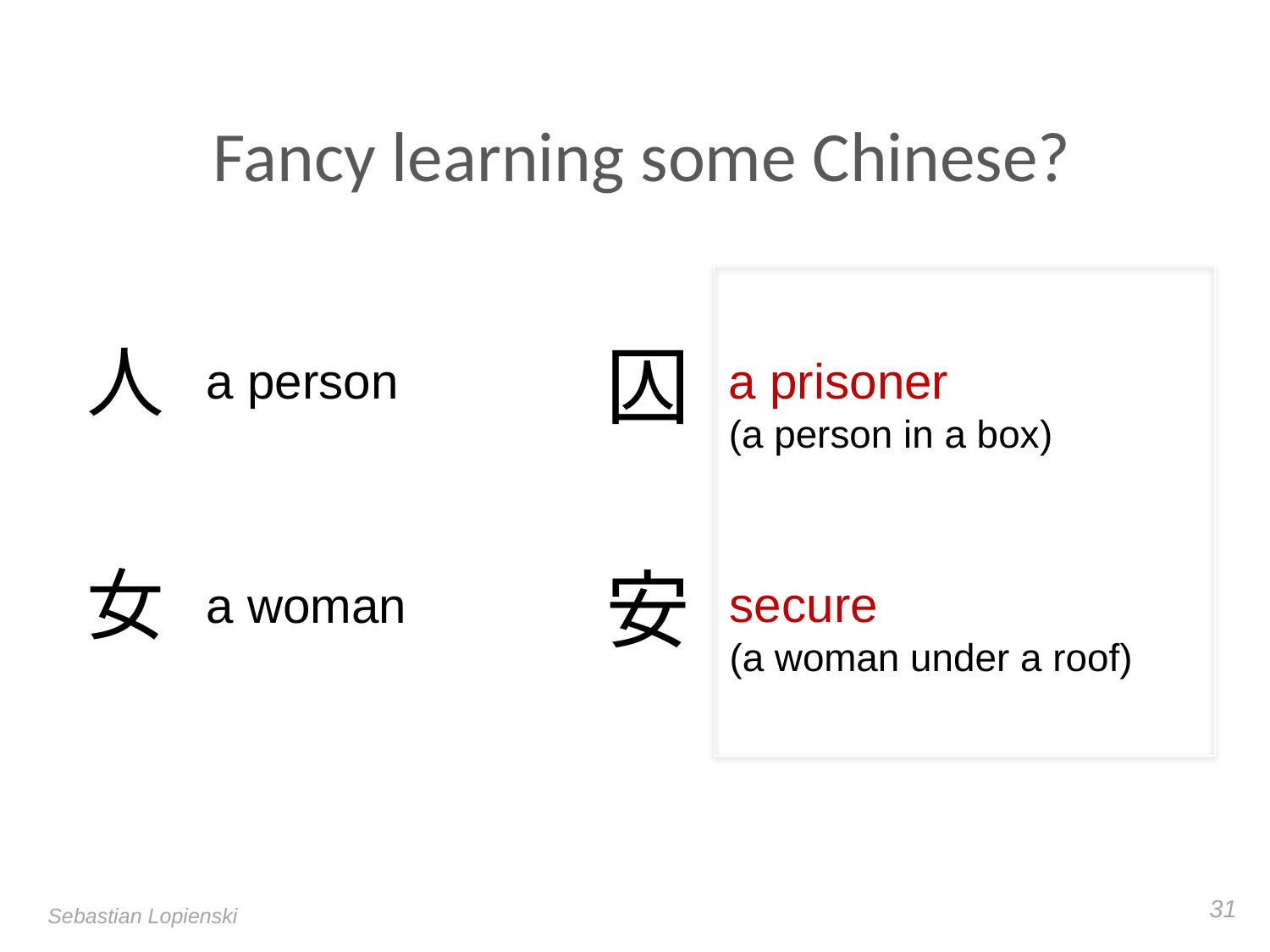

# Fancy learning some Chinese?

人
囚
a person
a prisoner
(a person in a box)
女
安
a woman
secure
(a woman under a roof)
31
Sebastian Lopienski